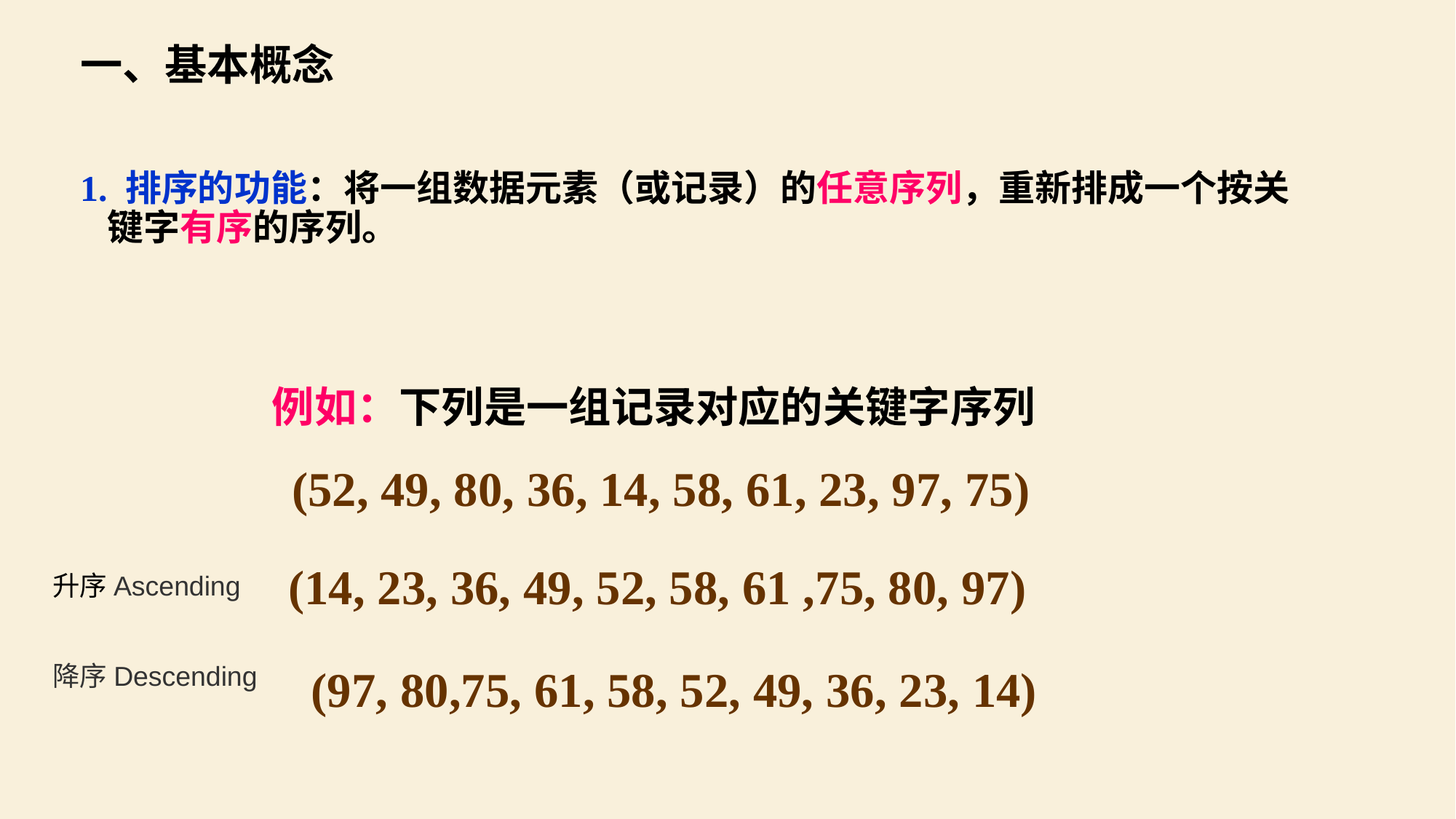

一、基本概念
1. 排序的功能：将一组数据元素（或记录）的任意序列，重新排成一个按关键字有序的序列。
例如：下列是一组记录对应的关键字序列
(52, 49, 80, 36, 14, 58, 61, 23, 97, 75)
(14, 23, 36, 49, 52, 58, 61 ,75, 80, 97)
升序Ascending
降序Descending
(97, 80,75, 61, 58, 52, 49, 36, 23, 14)